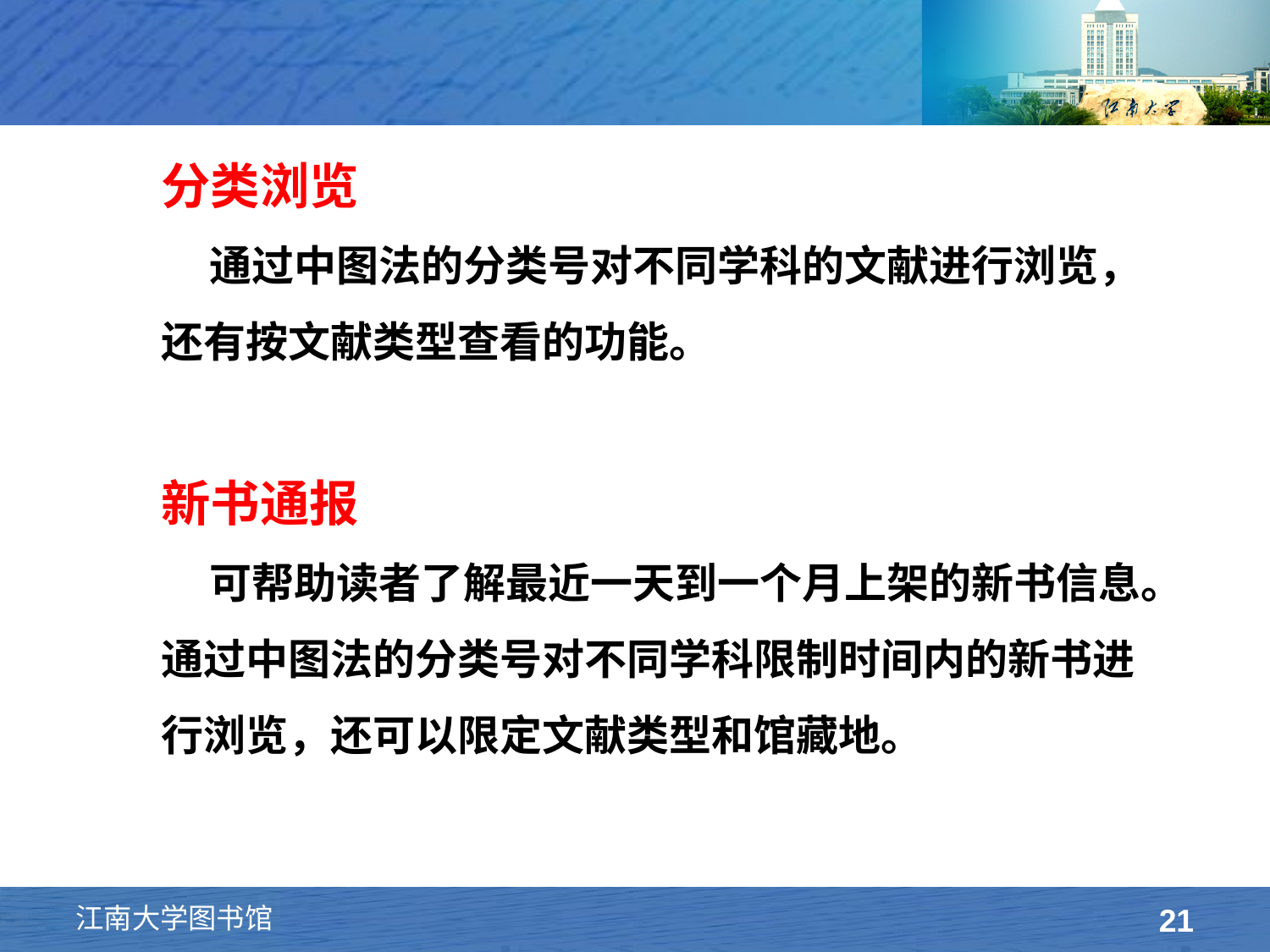

分类浏览
    通过中图法的分类号对不同学科的文献进行浏览，还有按文献类型查看的功能。

新书通报
    可帮助读者了解最近一天到一个月上架的新书信息。通过中图法的分类号对不同学科限制时间内的新书进行浏览，还可以限定文献类型和馆藏地。